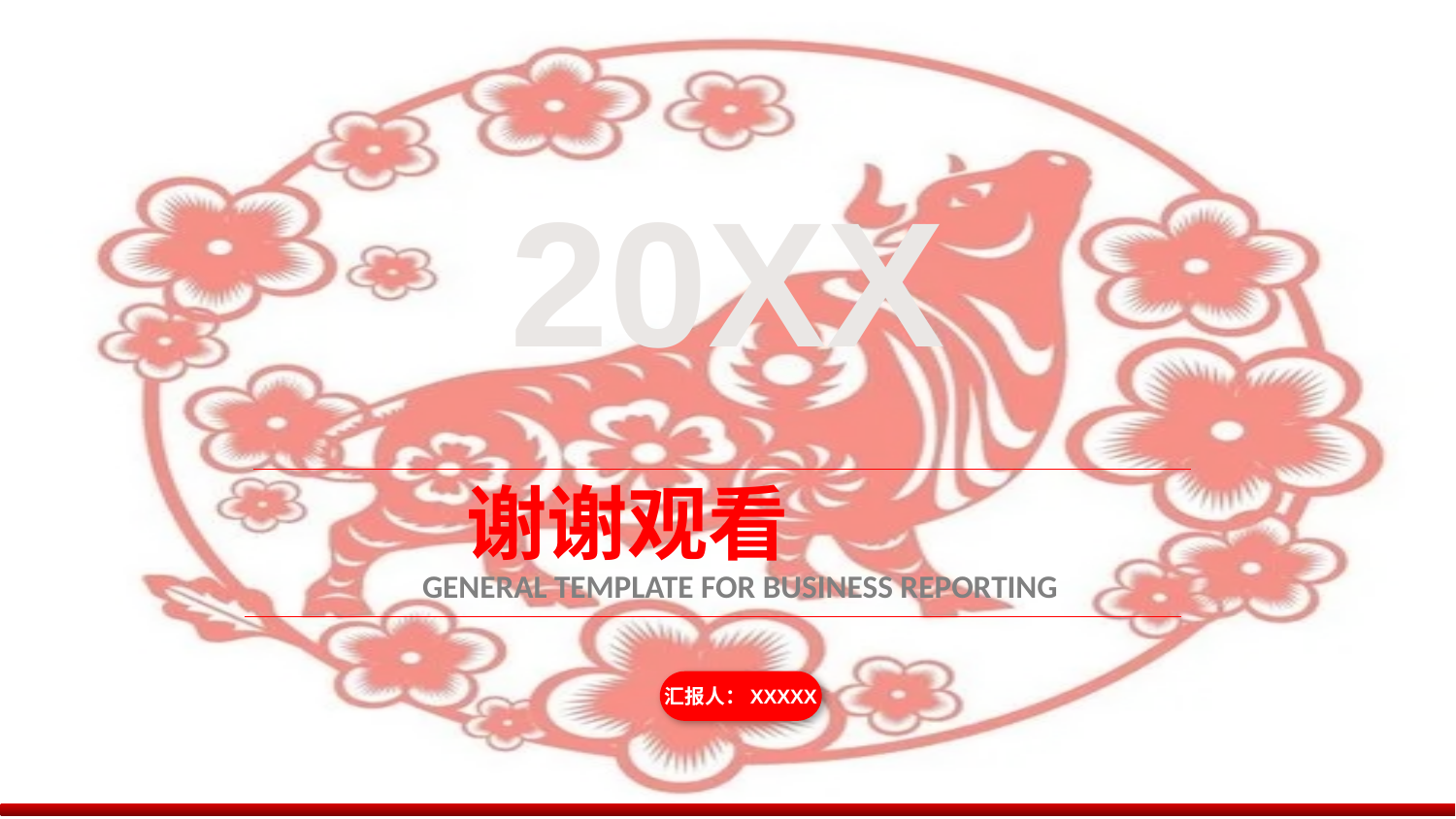

20XX
谢谢观看
GENERAL TEMPLATE FOR BUSINESS REPORTING

汇报人：XXXXX